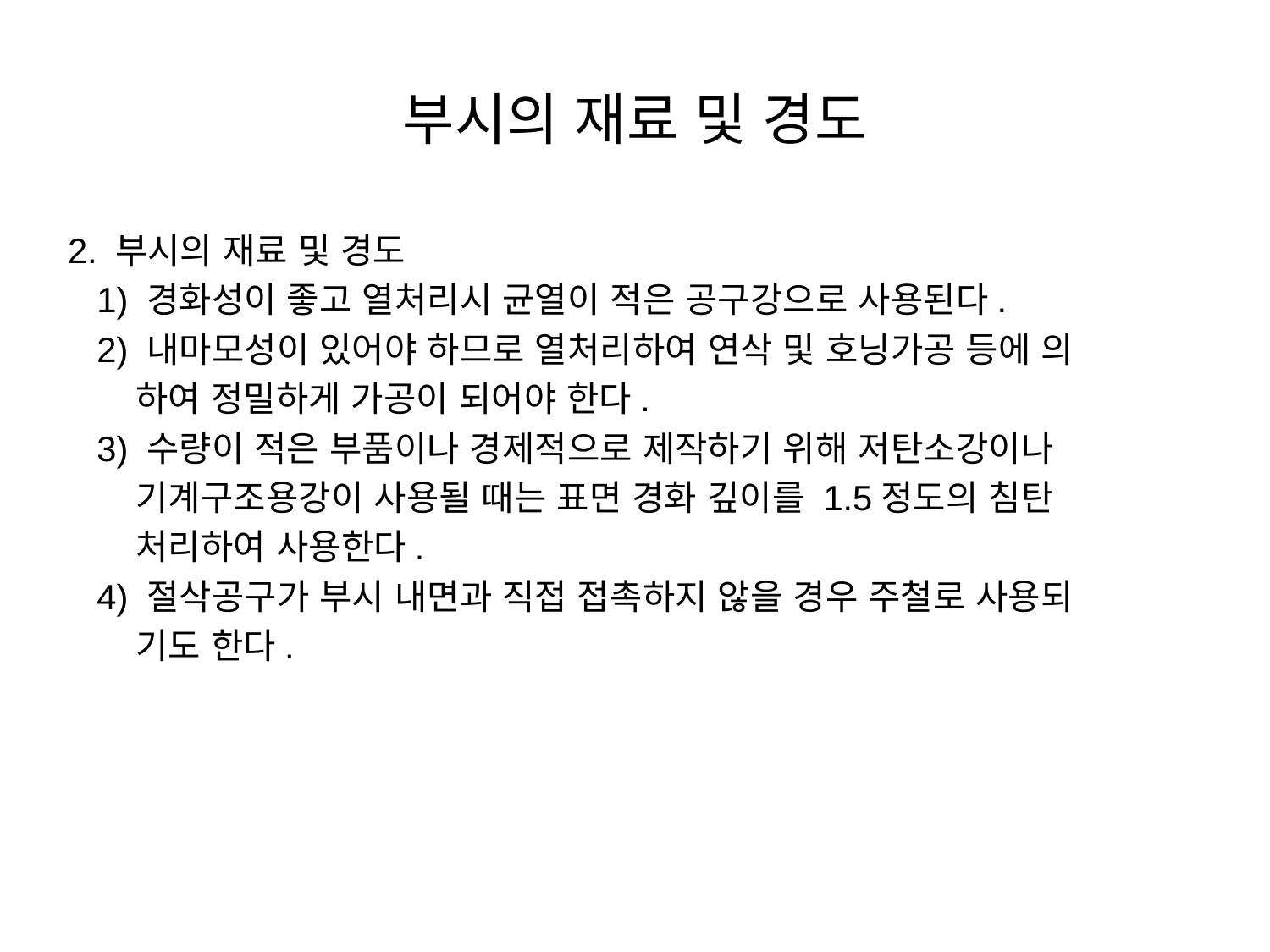

# 부시의 재료 및 경도
2. 부시의 재료 및 경도
   1) 경화성이 좋고 열처리시 균열이 적은 공구강으로 사용된다.
   2) 내마모성이 있어야 하므로 열처리하여 연삭 및 호닝가공 등에 의
      하여 정밀하게 가공이 되어야 한다.
   3) 수량이 적은 부품이나 경제적으로 제작하기 위해 저탄소강이나
      기계구조용강이 사용될 때는 표면 경화 깊이를 1.5정도의 침탄
      처리하여 사용한다.
   4) 절삭공구가 부시 내면과 직접 접촉하지 않을 경우 주철로 사용되
      기도 한다.